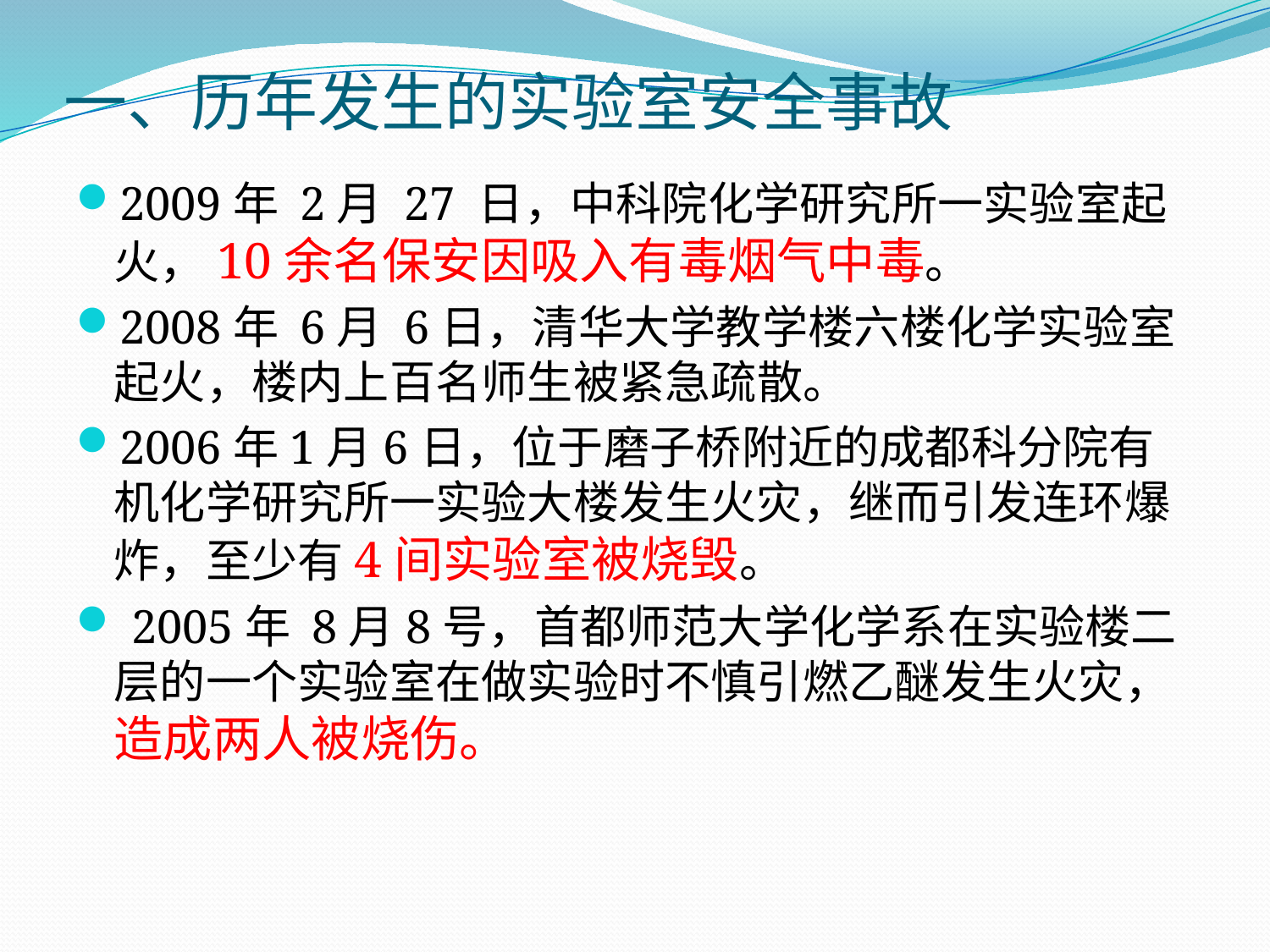

# 一、历年发生的实验室安全事故
2009年 2月 27 日，中科院化学研究所一实验室起火，10余名保安因吸入有毒烟气中毒。
2008年 6月 6日，清华大学教学楼六楼化学实验室起火，楼内上百名师生被紧急疏散。
2006年1月6日，位于磨子桥附近的成都科分院有机化学研究所一实验大楼发生火灾，继而引发连环爆炸，至少有4间实验室被烧毁。
 2005年 8月8号，首都师范大学化学系在实验楼二层的一个实验室在做实验时不慎引燃乙醚发生火灾，造成两人被烧伤。